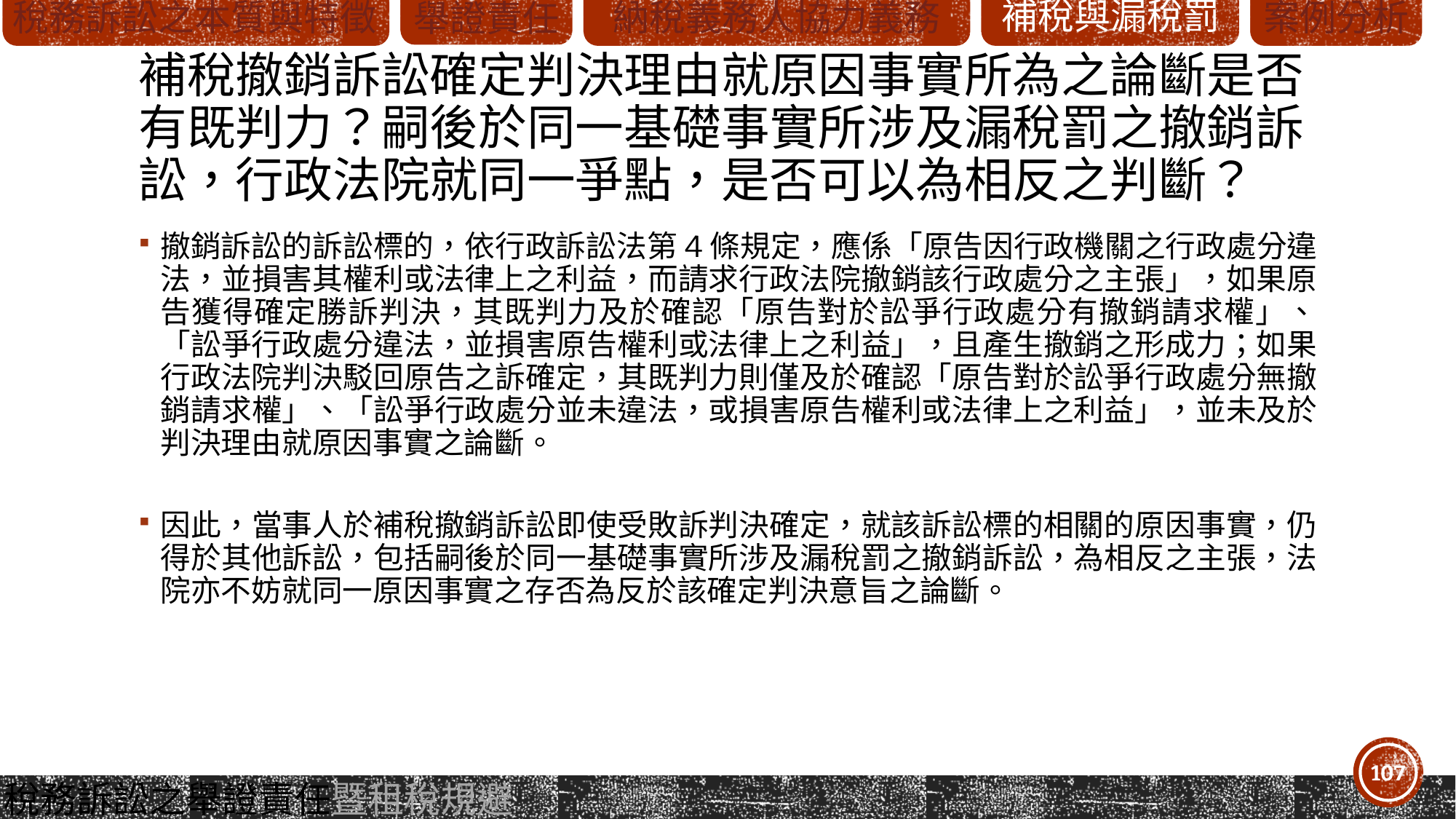

# 補稅撤銷訴訟確定判決理由就原因事實所為之論斷是否有既判力？嗣後於同一基礎事實所涉及漏稅罰之撤銷訴訟，行政法院就同一爭點，是否可以為相反之判斷？
撤銷訴訟的訴訟標的，依行政訴訟法第4條規定，應係「原告因行政機關之行政處分違法，並損害其權利或法律上之利益，而請求行政法院撤銷該行政處分之主張」，如果原告獲得確定勝訴判決，其既判力及於確認「原告對於訟爭行政處分有撤銷請求權」、「訟爭行政處分違法，並損害原告權利或法律上之利益」，且產生撤銷之形成力；如果行政法院判決駁回原告之訴確定，其既判力則僅及於確認「原告對於訟爭行政處分無撤銷請求權」、「訟爭行政處分並未違法，或損害原告權利或法律上之利益」，並未及於判決理由就原因事實之論斷。

因此，當事人於補稅撤銷訴訟即使受敗訴判決確定，就該訴訟標的相關的原因事實，仍得於其他訴訟，包括嗣後於同一基礎事實所涉及漏稅罰之撤銷訴訟，為相反之主張，法院亦不妨就同一原因事實之存否為反於該確定判決意旨之論斷。
107